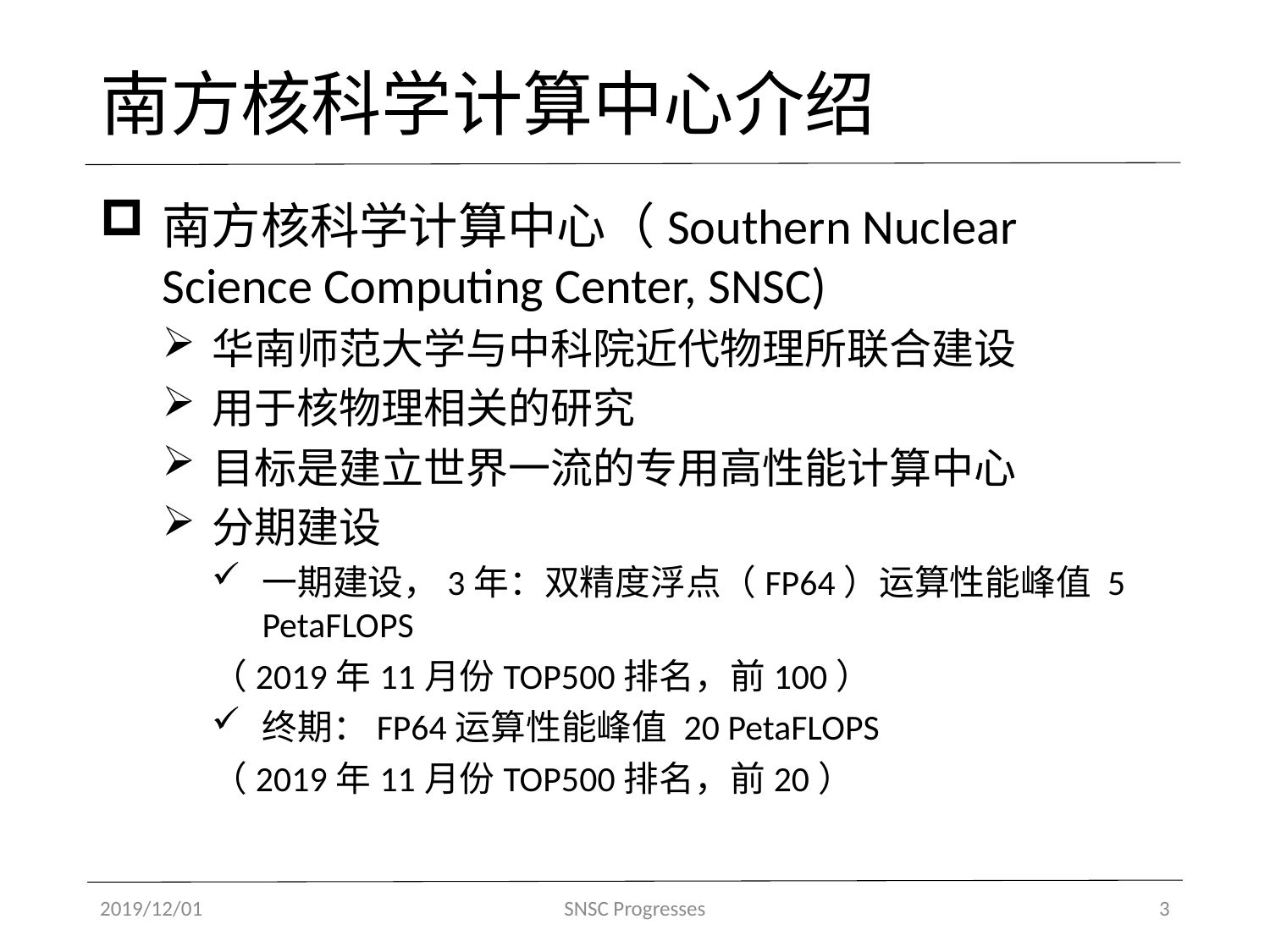

# 南方核科学计算中心介绍
南方核科学计算中心（Southern Nuclear Science Computing Center, SNSC)
华南师范大学与中科院近代物理所联合建设
用于核物理相关的研究
目标是建立世界一流的专用高性能计算中心
分期建设
一期建设，3年：双精度浮点（FP64）运算性能峰值 5 PetaFLOPS
（2019年11月份TOP500排名，前100）
终期：FP64运算性能峰值 20 PetaFLOPS
（2019年11月份TOP500排名，前20）

2019/12/01
SNSC Progresses
3